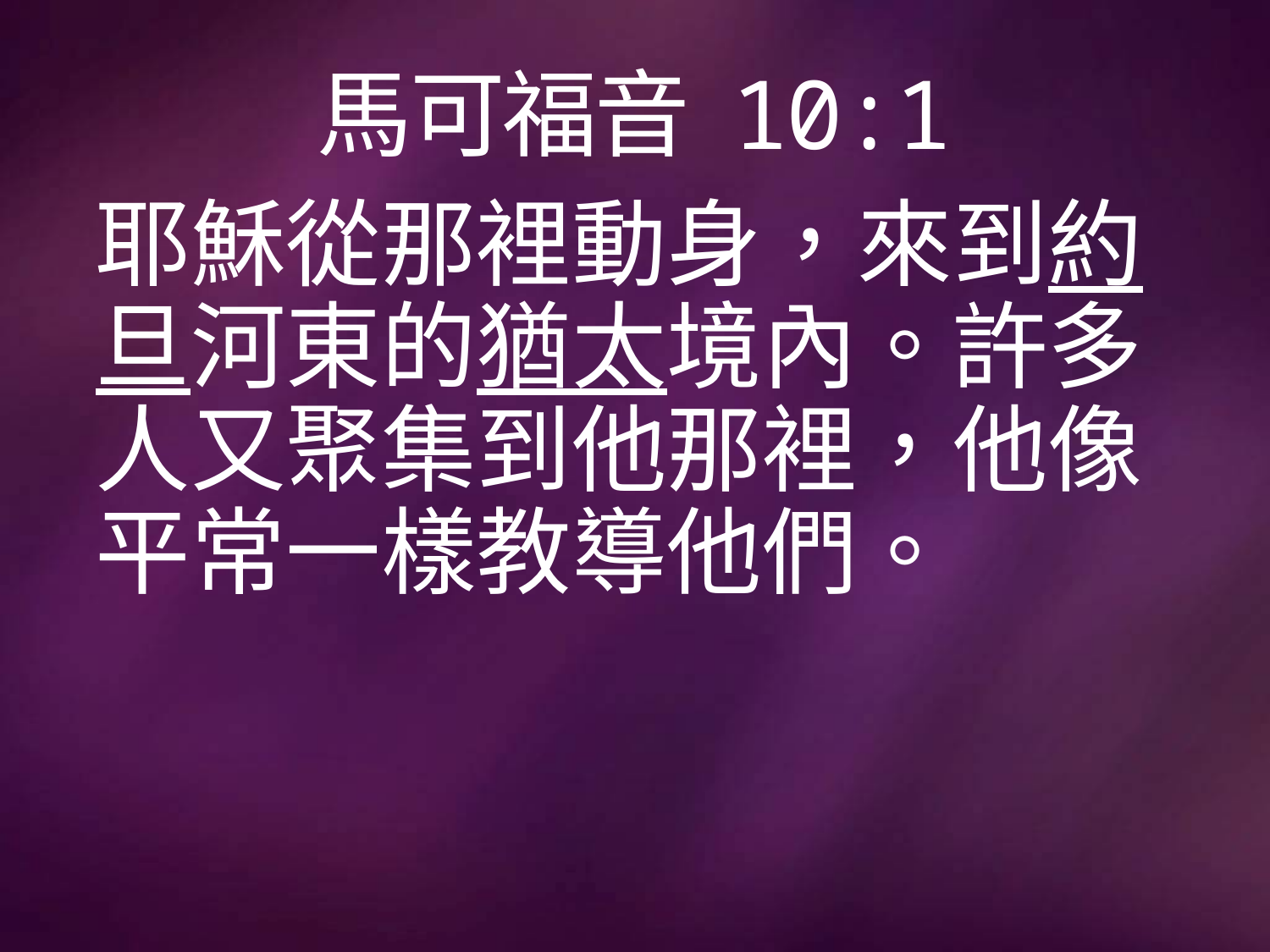

# 馬可福音 10:1
耶穌從那裡動身，來到約旦河東的猶太境內。許多人又聚集到他那裡，他像平常一樣教導他們。